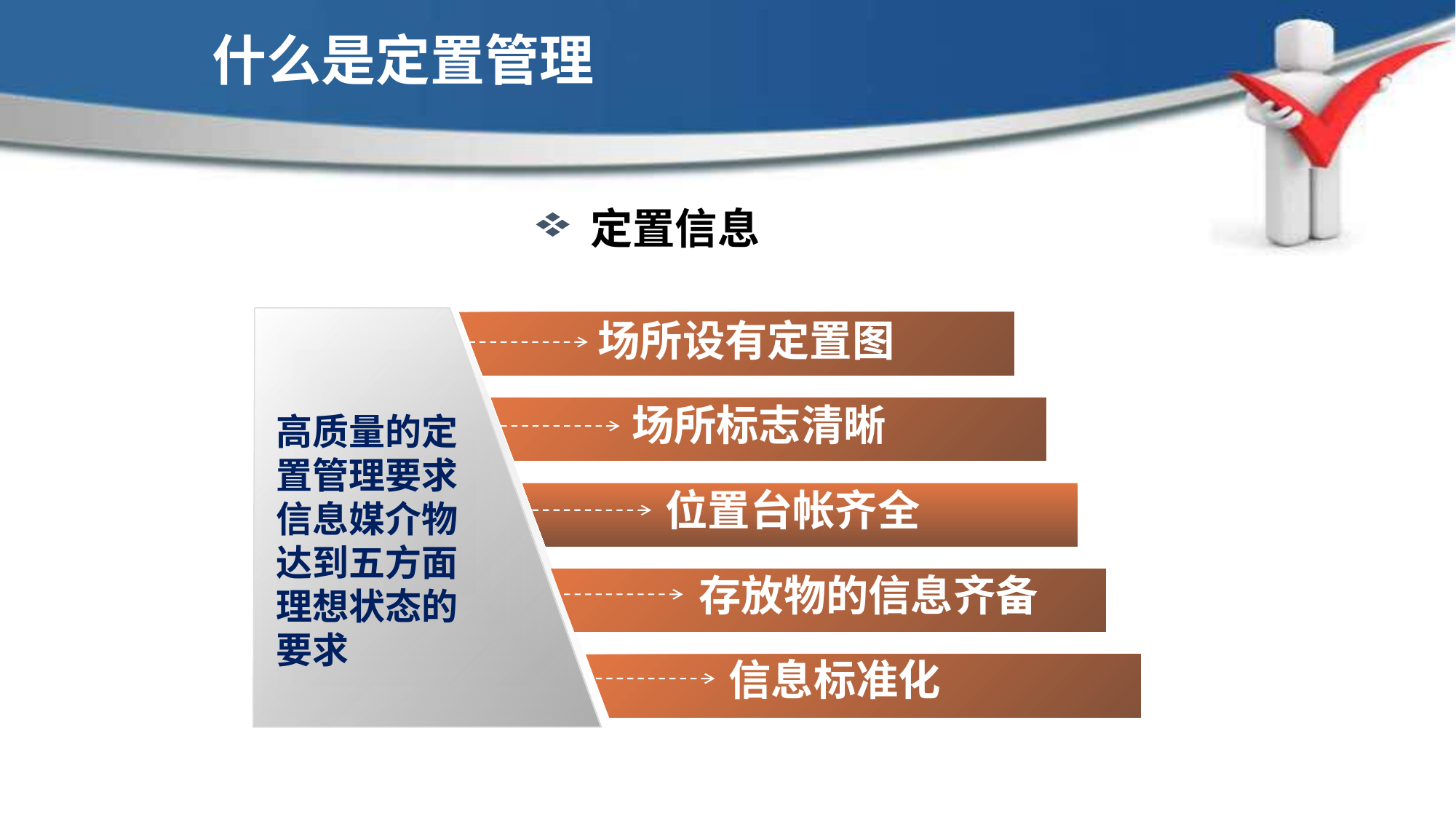

什么是定置管理
定置信息

高质量的定置管理要求信息媒介物达到五方面理想状态的要求
场所设有定置图

场所标志清晰

位置台帐齐全

现场6S定置管理
存放物的信息齐备

信息标准化